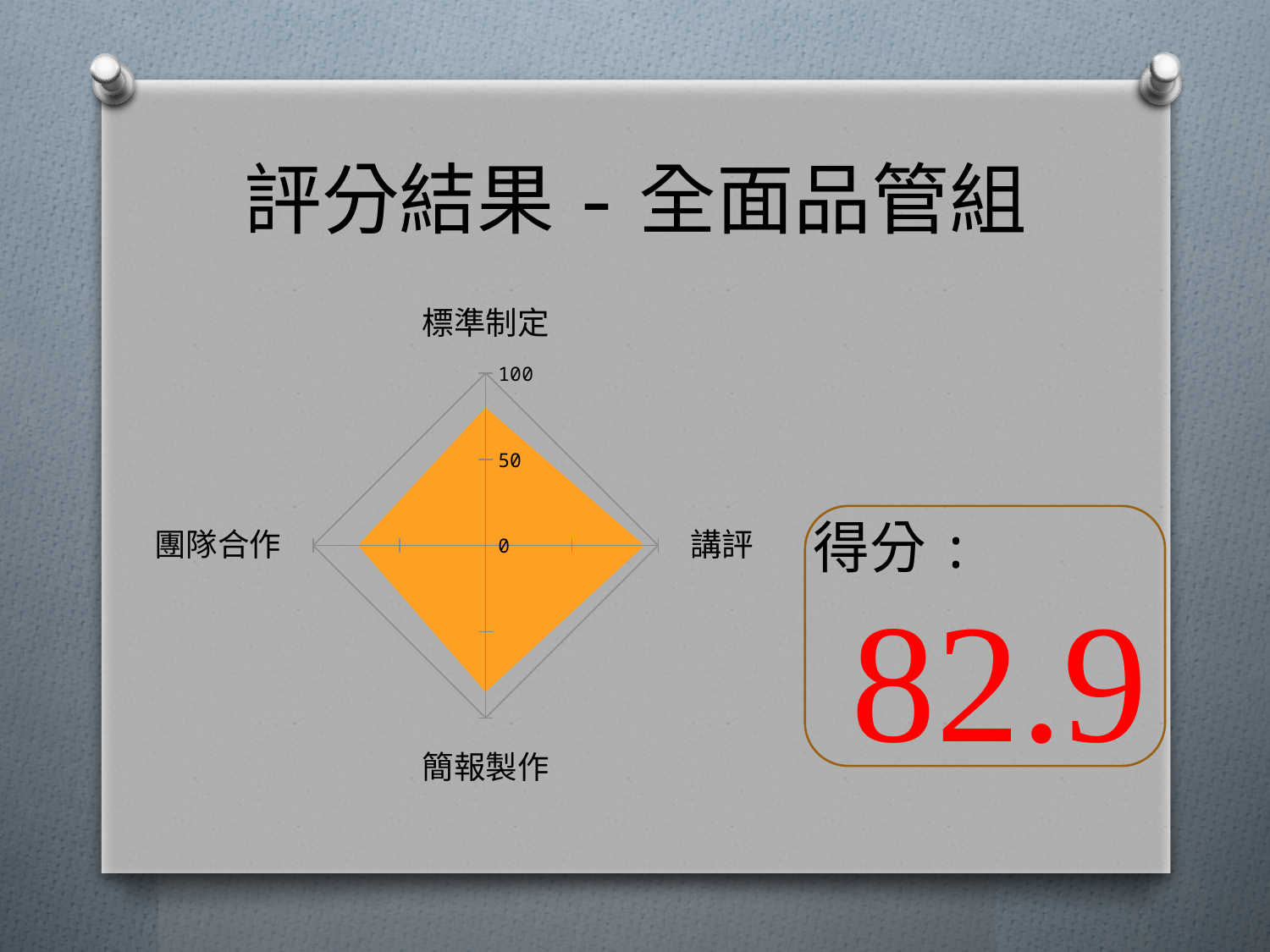

# 評分結果-全面品管組

### Chart

| Category | 給分 |
|---|---|
| 標準制定 | 80.0 |
| 講評 | 92.0 |
| 簡報製作 | 85.0 |
| 團隊合作 | 74.0 |
得分:
82.9